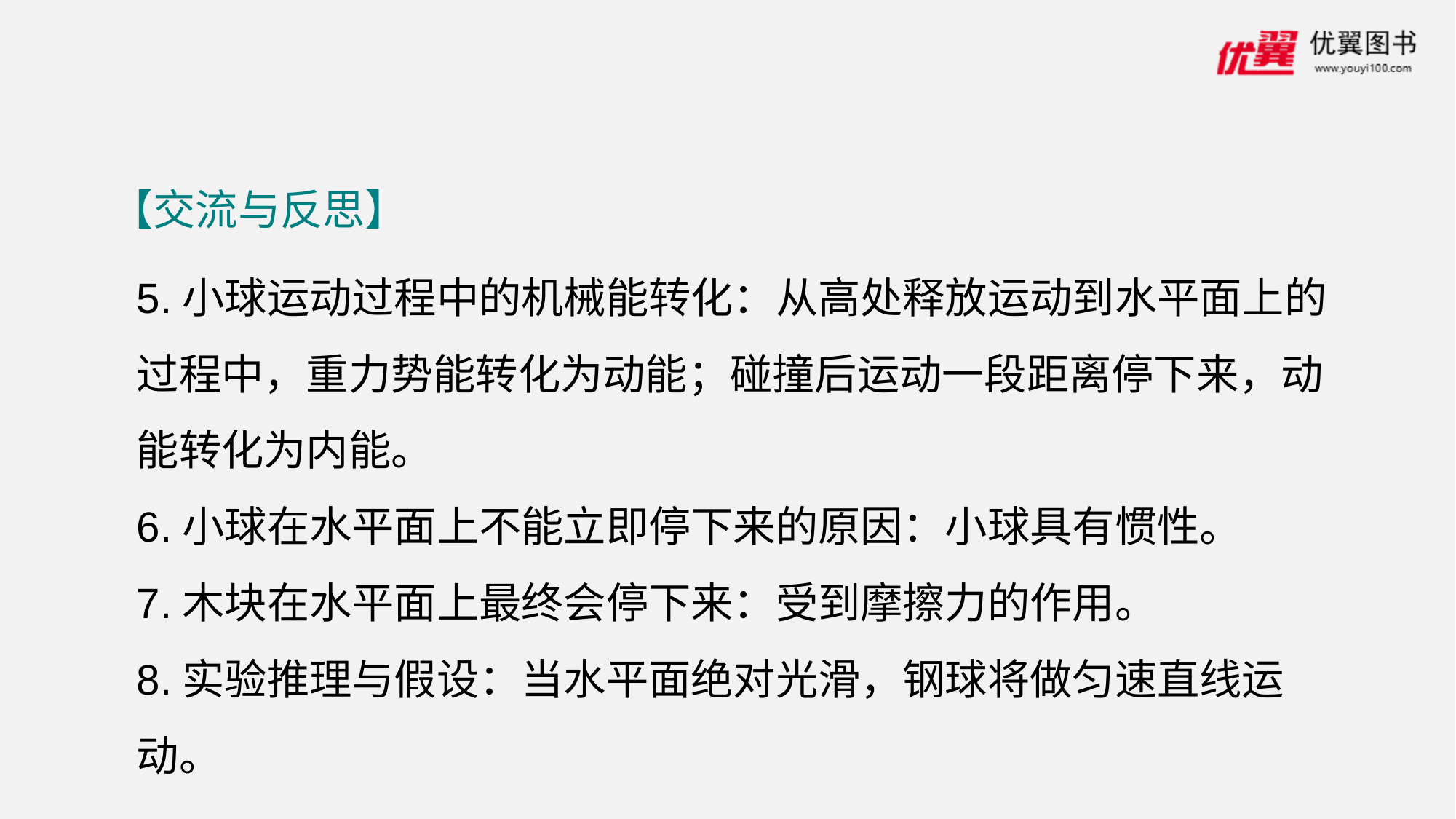

【交流与反思】
5.小球运动过程中的机械能转化：从高处释放运动到水平面上的过程中，重力势能转化为动能；碰撞后运动一段距离停下来，动能转化为内能。
6.小球在水平面上不能立即停下来的原因：小球具有惯性。
7.木块在水平面上最终会停下来：受到摩擦力的作用。
8.实验推理与假设：当水平面绝对光滑，钢球将做匀速直线运动。